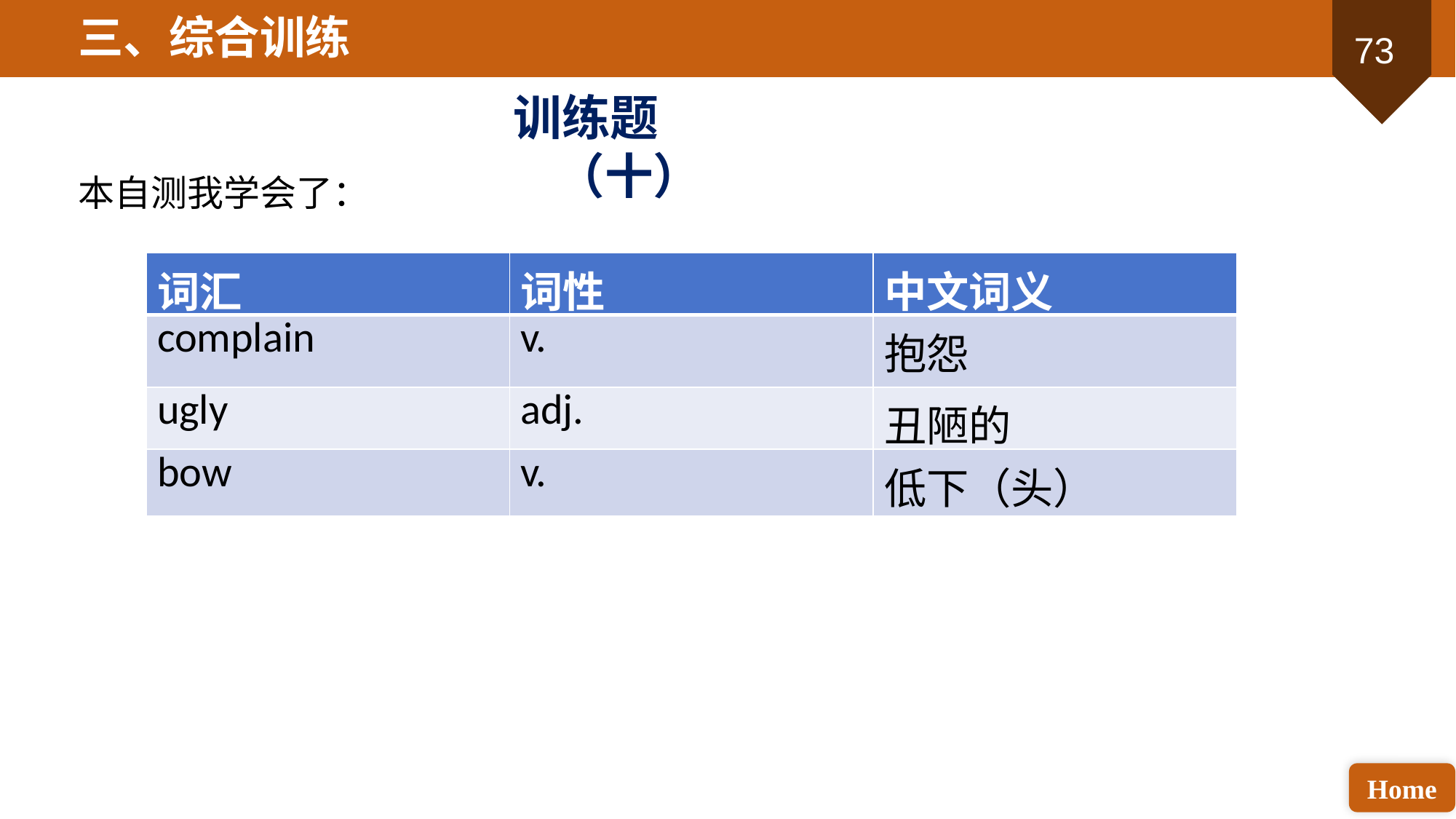

三、综合训练
训练题（十）
本自测我学会了：

| 词汇 | 词性 | 中文词义 |
| --- | --- | --- |
| complain | v. | 抱怨 |
| ugly | adj. | 丑陋的 |
| bow | v. | 低下（头） |